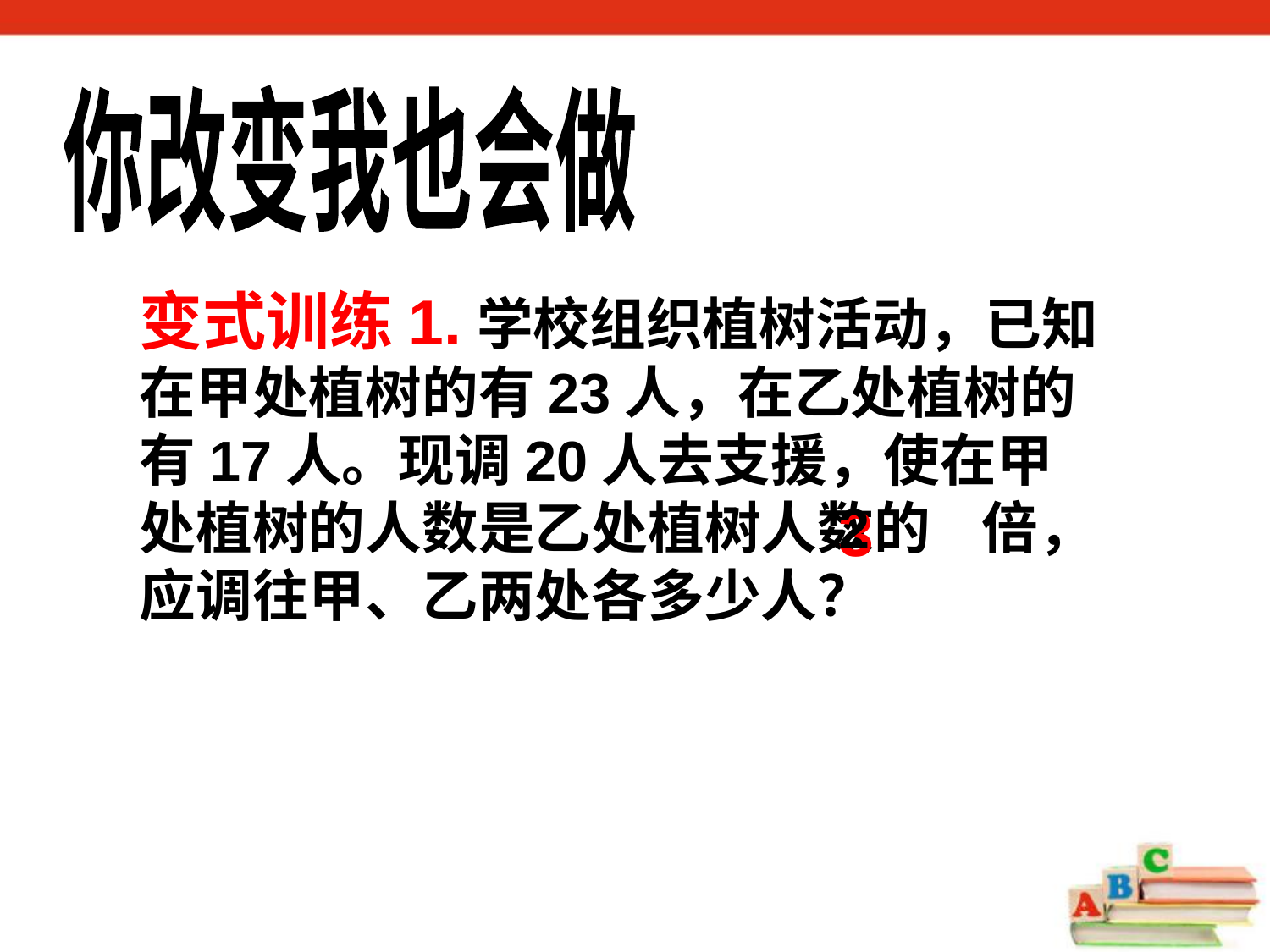

你改变我也会做
变式训练1.学校组织植树活动，已知在甲处植树的有23人，在乙处植树的有17人。现调20人去支援，使在甲处植树的人数是乙处植树人数的    倍，应调往甲、乙两处各多少人？

3
2